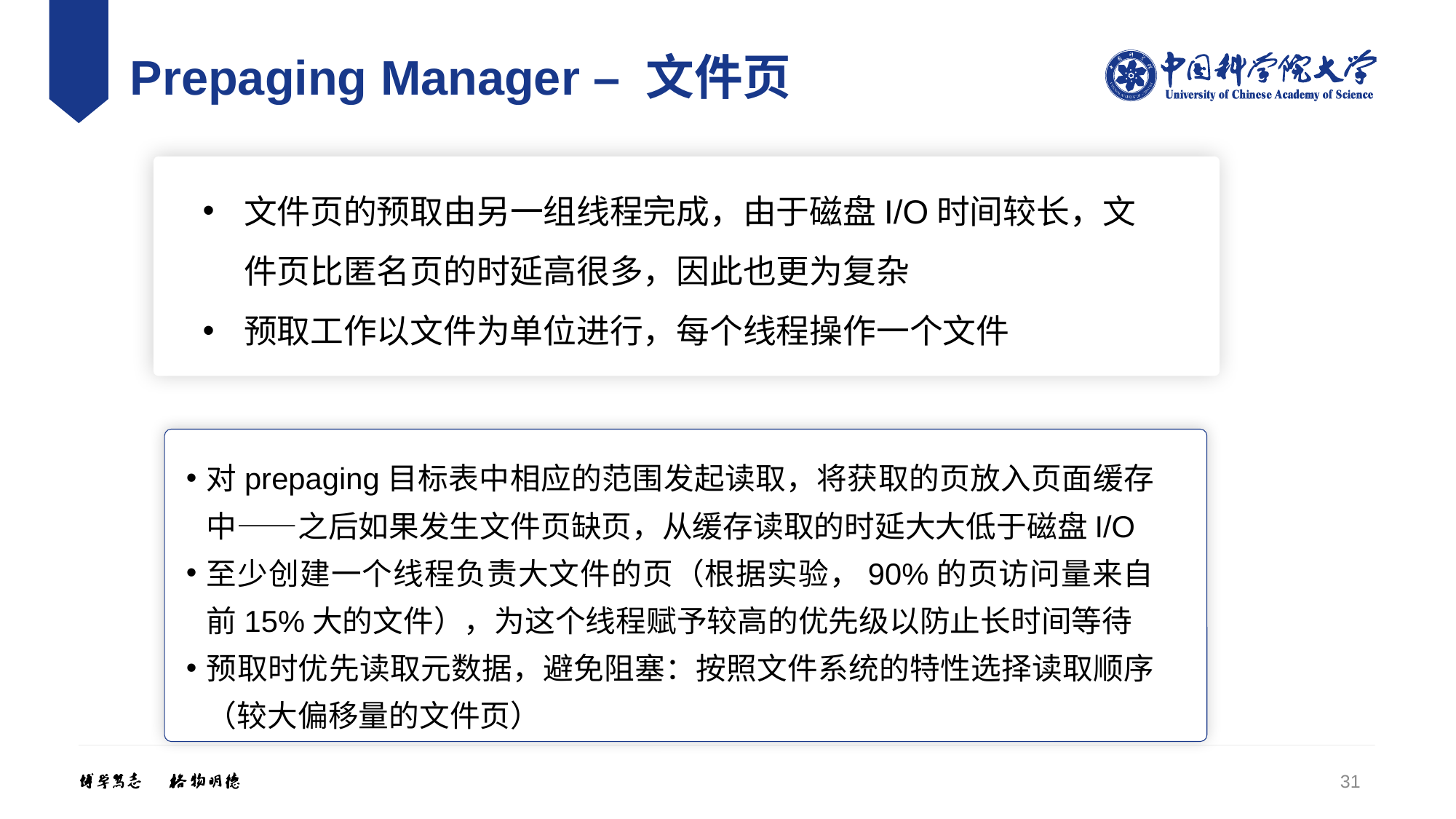

# Prepaging Manager – 文件页

文件页的预取由另一组线程完成，由于磁盘I/O时间较长，文件页比匿名页的时延高很多，因此也更为复杂
预取工作以文件为单位进行，每个线程操作一个文件

对prepaging目标表中相应的范围发起读取，将获取的页放入页面缓存中——之后如果发生文件页缺页，从缓存读取的时延大大低于磁盘I/O
至少创建一个线程负责大文件的页（根据实验，90%的页访问量来自前15%大的文件），为这个线程赋予较高的优先级以防止长时间等待
预取时优先读取元数据，避免阻塞：按照文件系统的特性选择读取顺序（较大偏移量的文件页）
31